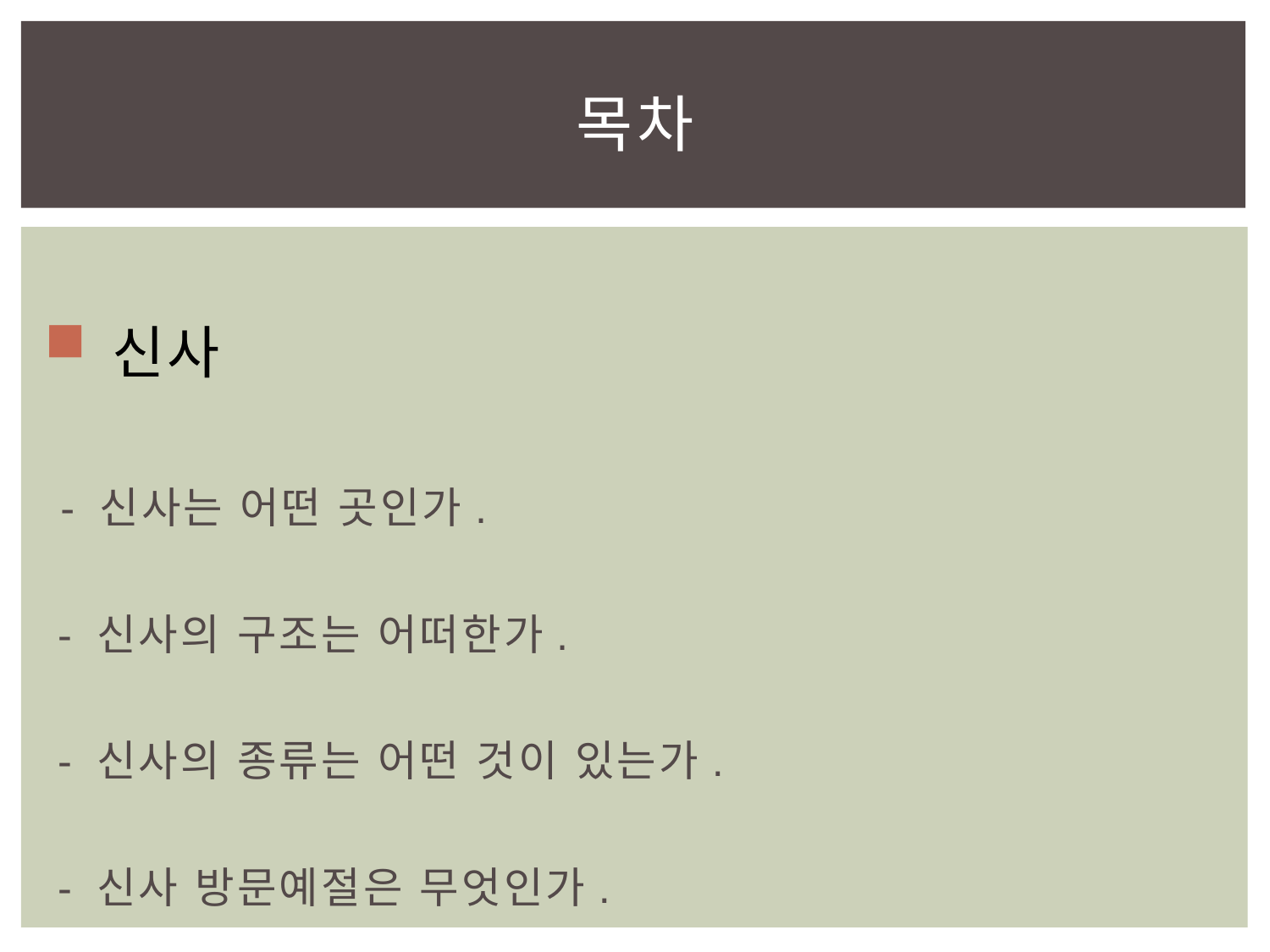

# 목차

 신사

  - 신사는 어떤 곳인가.

 - 신사의 구조는 어떠한가.

 - 신사의 종류는 어떤 것이 있는가.

 - 신사 방문예절은 무엇인가.